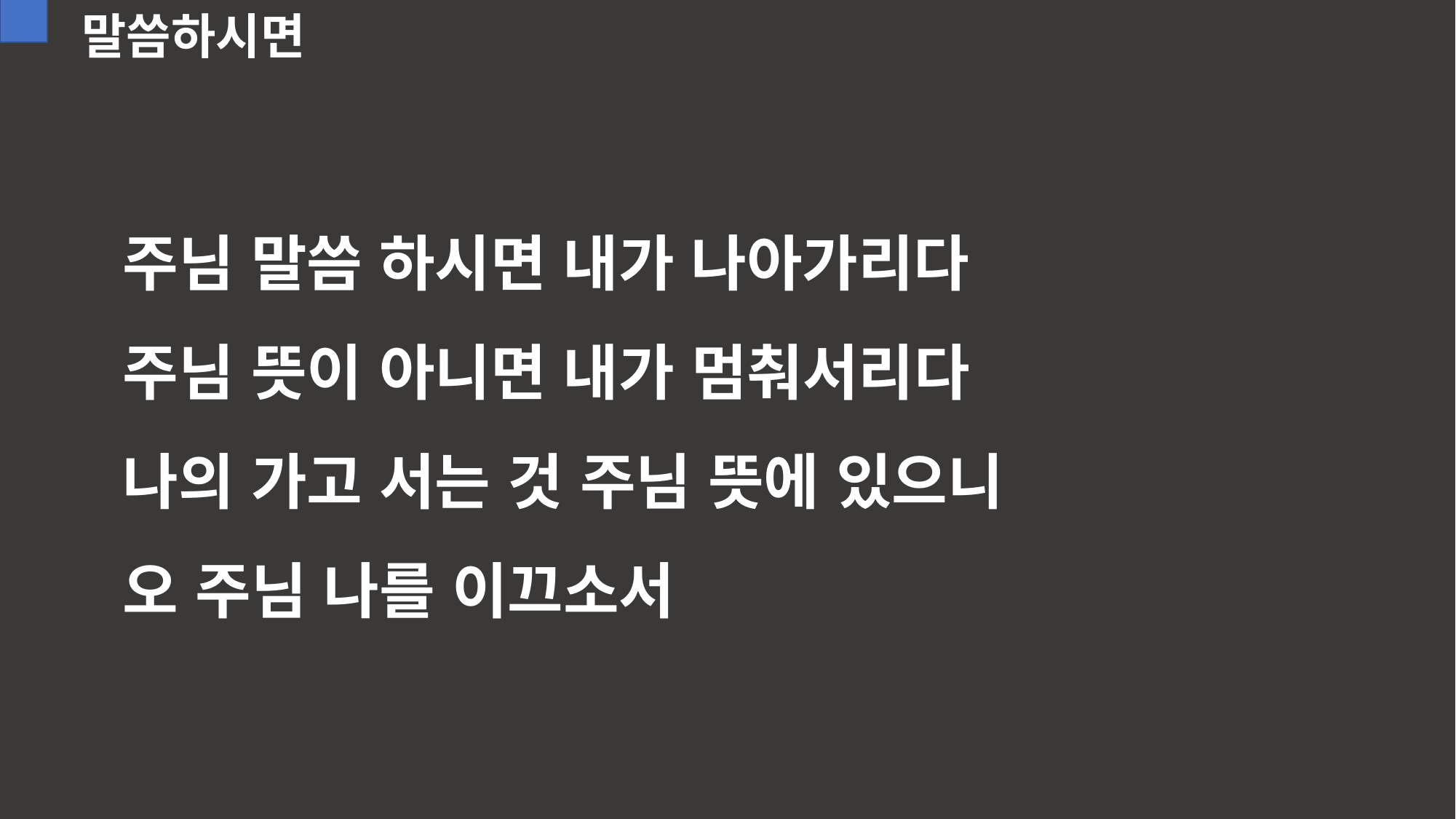

말씀하시면

주님 말씀 하시면 내가 나아가리다
주님 뜻이 아니면 내가 멈춰서리다
나의 가고 서는 것 주님 뜻에 있으니
오 주님 나를 이끄소서